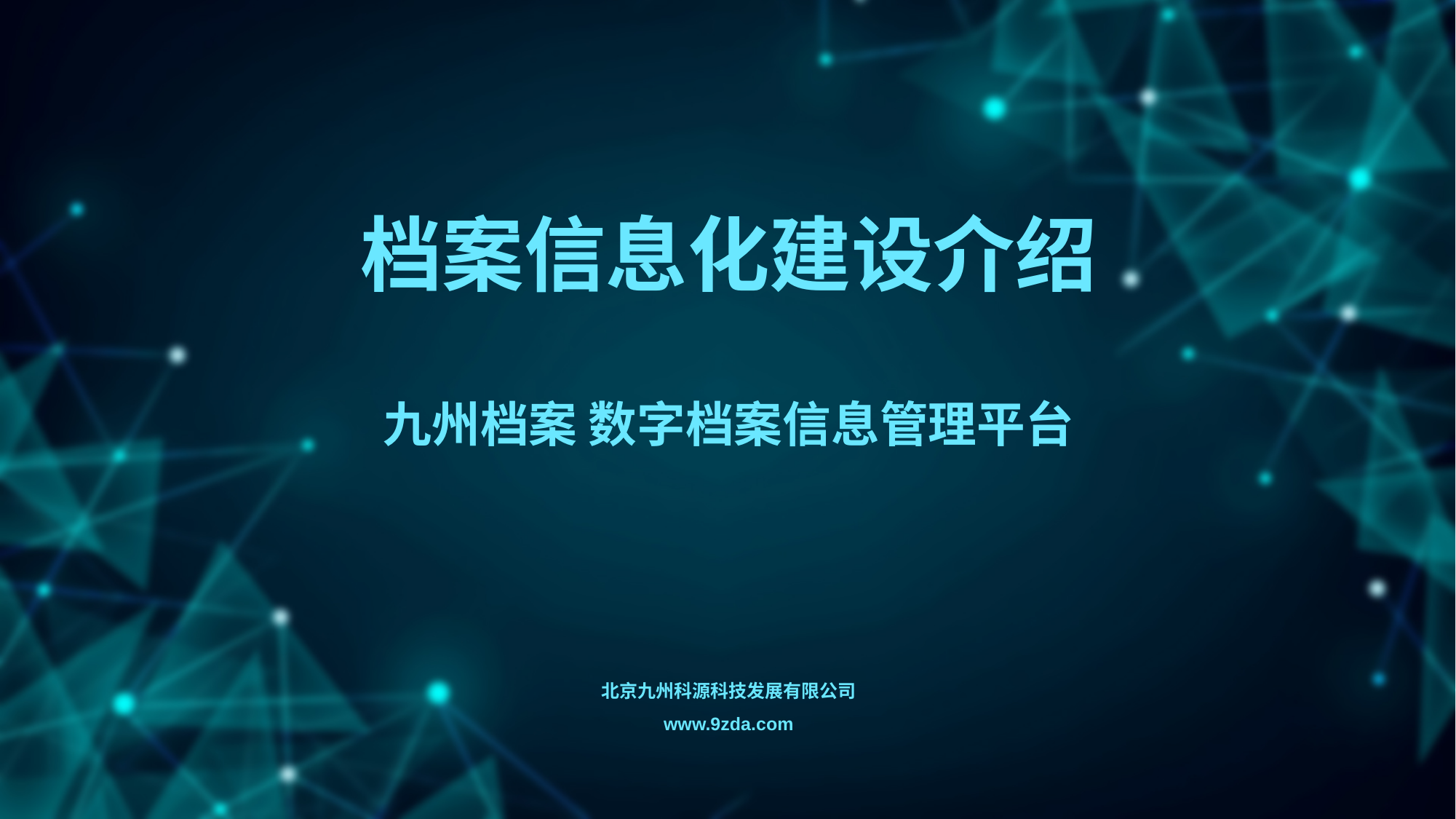

档案信息化建设介绍
九州档案 数字档案信息管理平台
北京九州科源科技发展有限公司
www.9zda.com